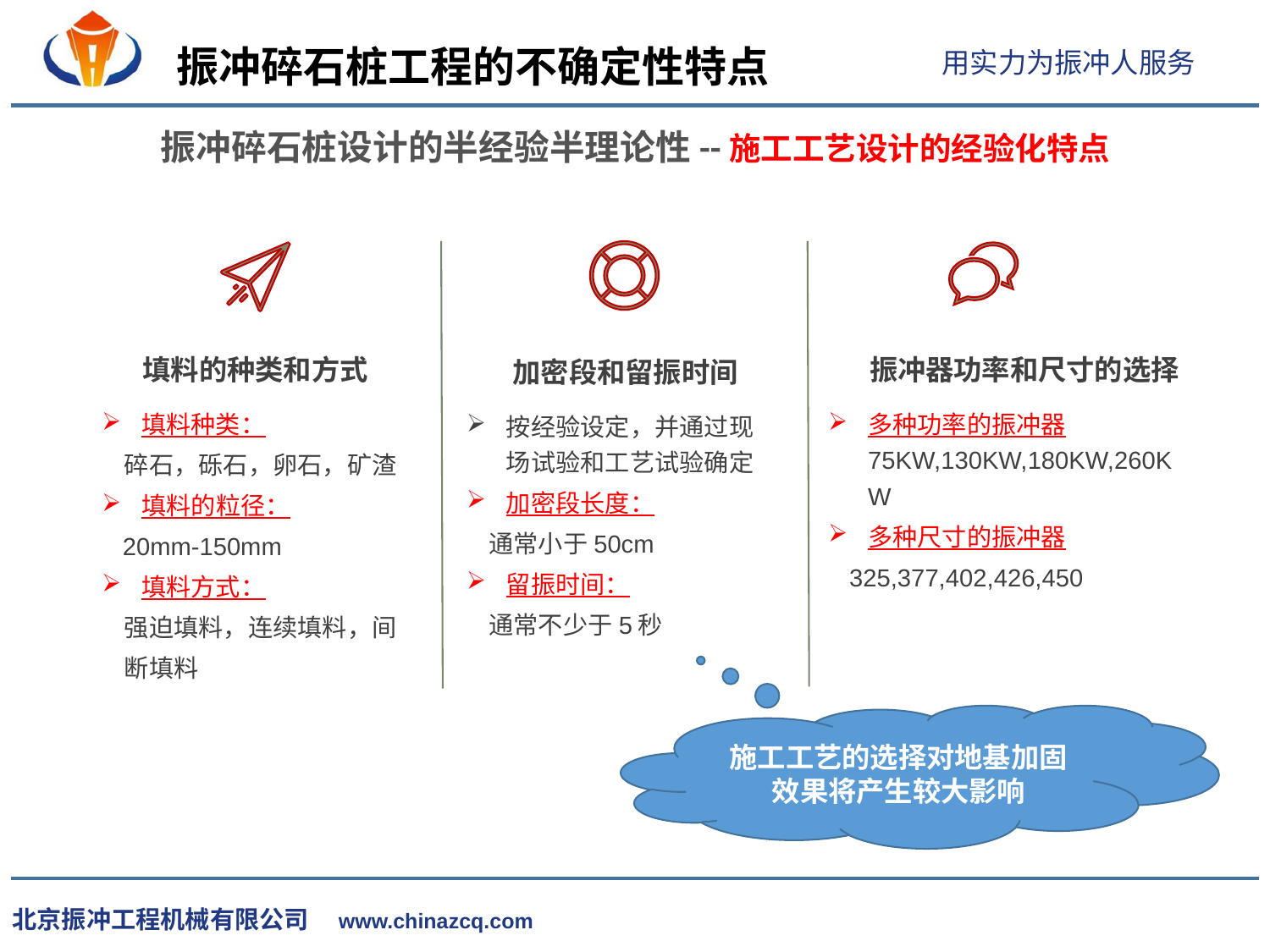

振冲碎石桩工程的不确定性特点
振冲碎石桩设计的半经验半理论性--施工工艺设计的经验化特点

填料的种类和方式
振冲器功率和尺寸的选择
加密段和留振时间
填料种类：
   碎石，砾石，卵石，矿渣
填料的粒径：
   20mm-150mm
填料方式：
   强迫填料，连续填料，间
   断填料

多种功率的振冲器   75KW,130KW,180KW,260KW
多种尺寸的振冲器
   325,377,402,426,450
按经验设定，并通过现场试验和工艺试验确定
加密段长度：
   通常小于50cm
留振时间：
   通常不少于5秒
施工工艺的选择对地基加固效果将产生较大影响